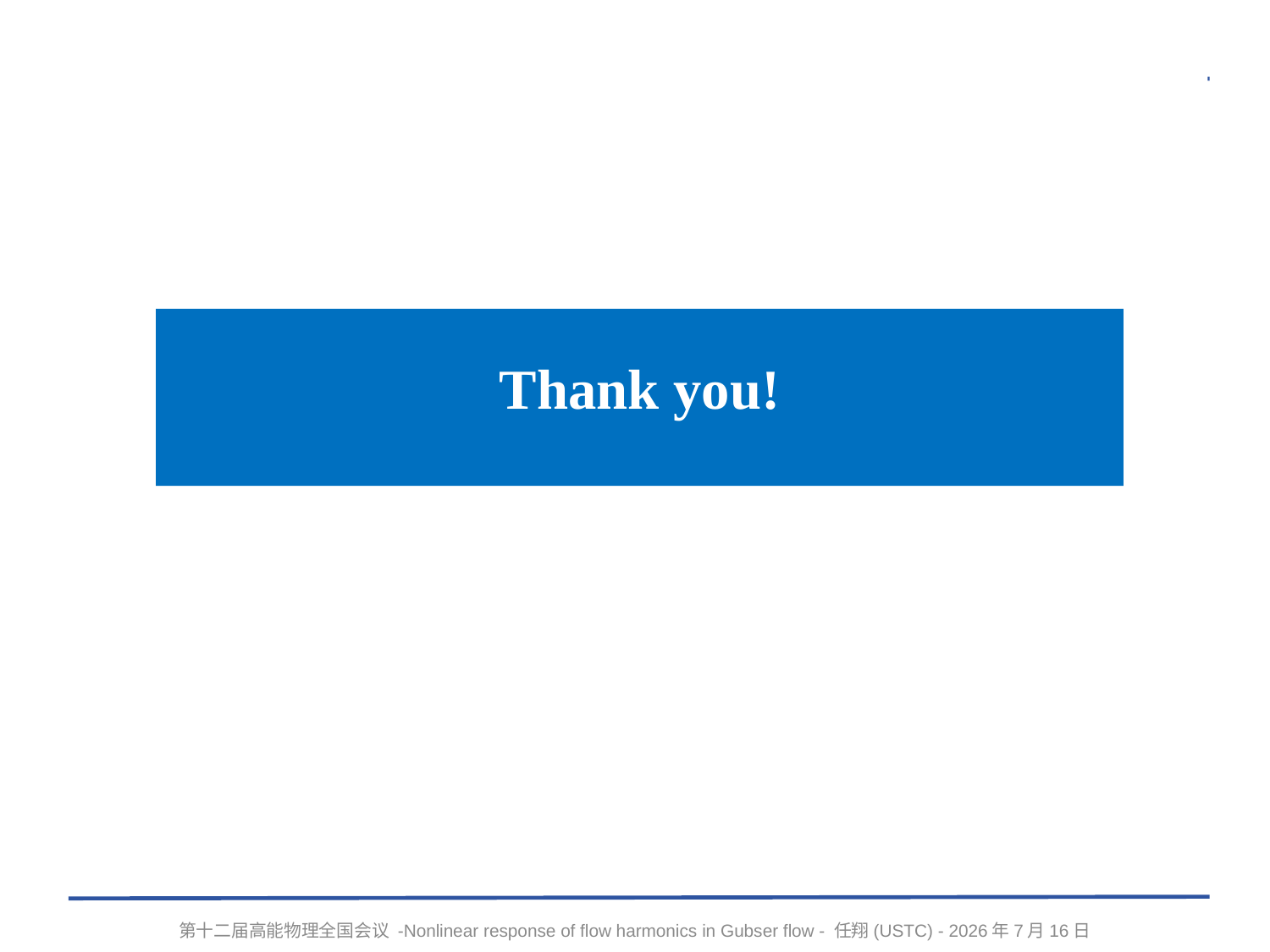

Thank you!
第十二届高能物理全国会议 -Nonlinear response of flow harmonics in Gubser flow - 任翔(USTC) - 2026年7月16日
17